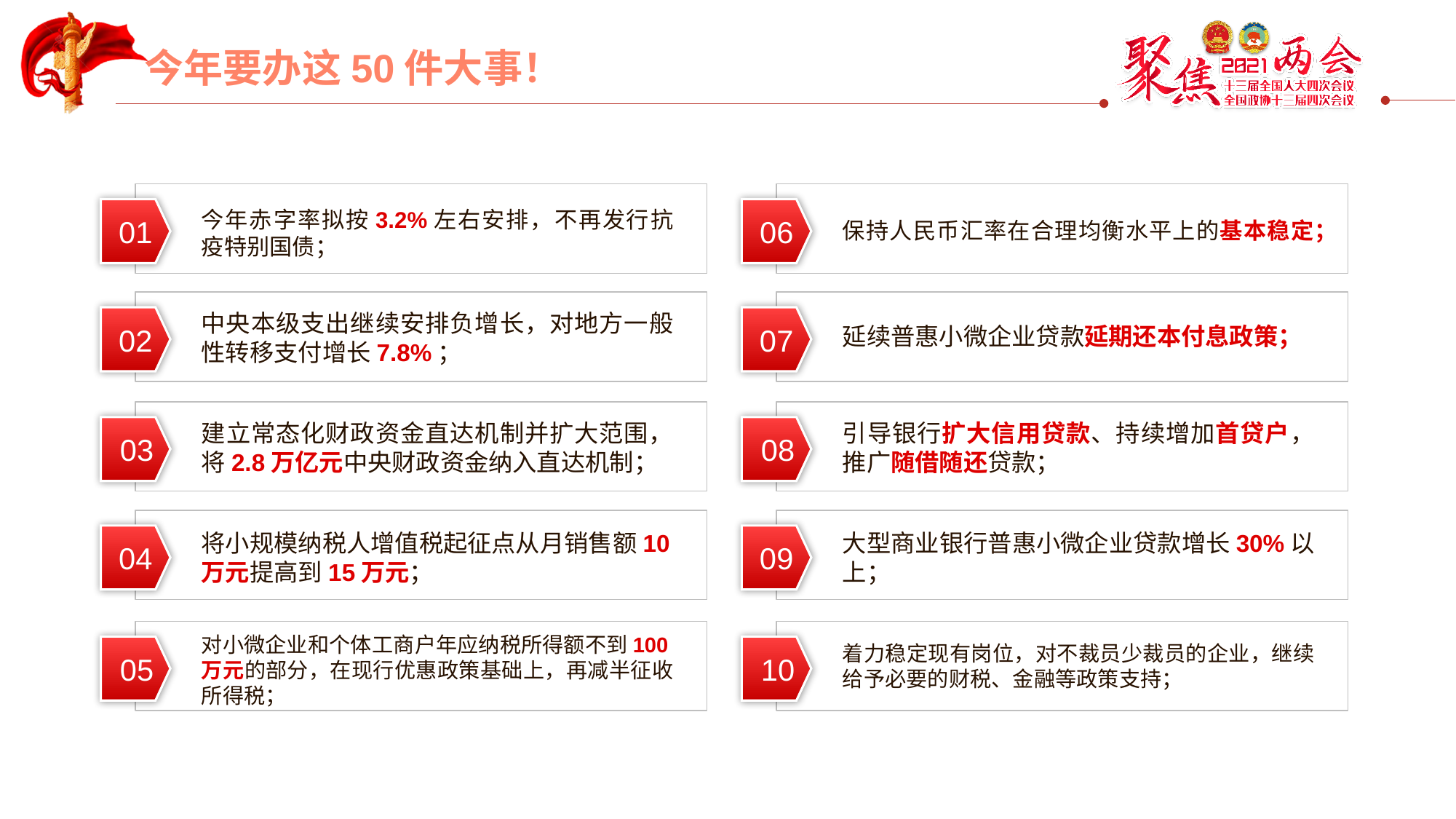

01

06
今年赤字率拟按3.2%左右安排，不再发行抗疫特别国债；
保持人民币汇率在合理均衡水平上的基本稳定；

中央本级支出继续安排负增长，对地方一般性转移支付增长7.8%；

02

07
延续普惠小微企业贷款延期还本付息政策；

建立常态化财政资金直达机制并扩大范围，将2.8万亿元中央财政资金纳入直达机制；
引导银行扩大信用贷款、持续增加首贷户，推广随借随还贷款；

03

08

将小规模纳税人增值税起征点从月销售额10万元提高到15万元；
大型商业银行普惠小微企业贷款增长30%以上；

04

09

对小微企业和个体工商户年应纳税所得额不到100万元的部分，在现行优惠政策基础上，再减半征收所得税；
着力稳定现有岗位，对不裁员少裁员的企业，继续给予必要的财税、金融等政策支持；

05

10